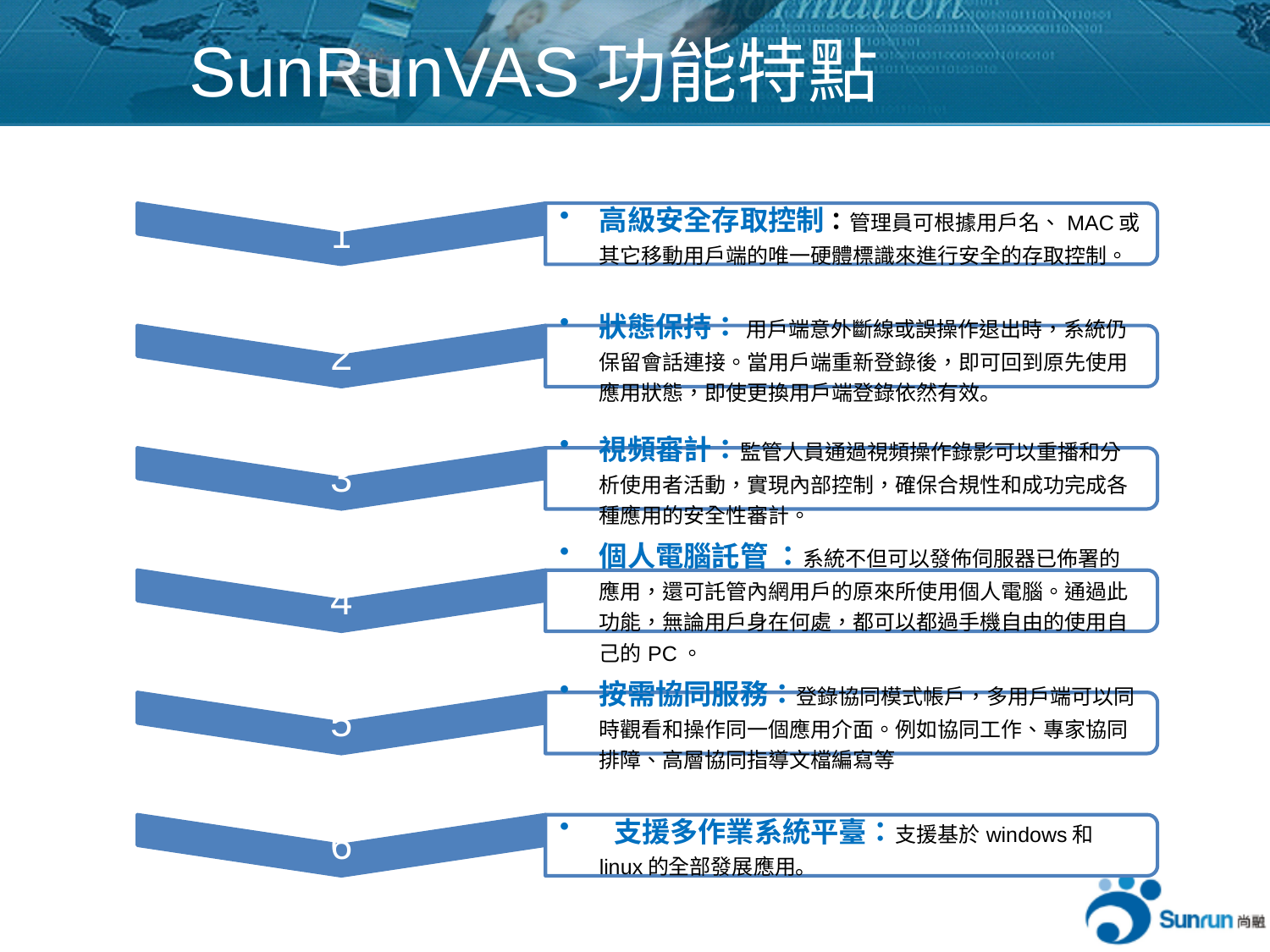

SunRunVAS功能特點
1
2
狀態保持： 用戶端意外斷線或誤操作退出時，系統仍保留會話連接。當用戶端重新登錄後，即可回到原先使用應用狀態，即使更換用戶端登錄依然有效。
3
 支援多作業系統平臺：支援基於windows和linux的全部發展應用。
6
5
4
視頻審計：監管人員通過視頻操作錄影可以重播和分析使用者活動，實現內部控制，確保合規性和成功完成各種應用的安全性審計。
個人電腦託管 ：系統不但可以發佈伺服器已佈署的應用，還可託管內網用戶的原來所使用個人電腦。通過此功能，無論用戶身在何處，都可以都過手機自由的使用自己的PC。
按需協同服務：登錄協同模式帳戶，多用戶端可以同時觀看和操作同一個應用介面。例如協同工作、專家協同排障、高層協同指導文檔編寫等